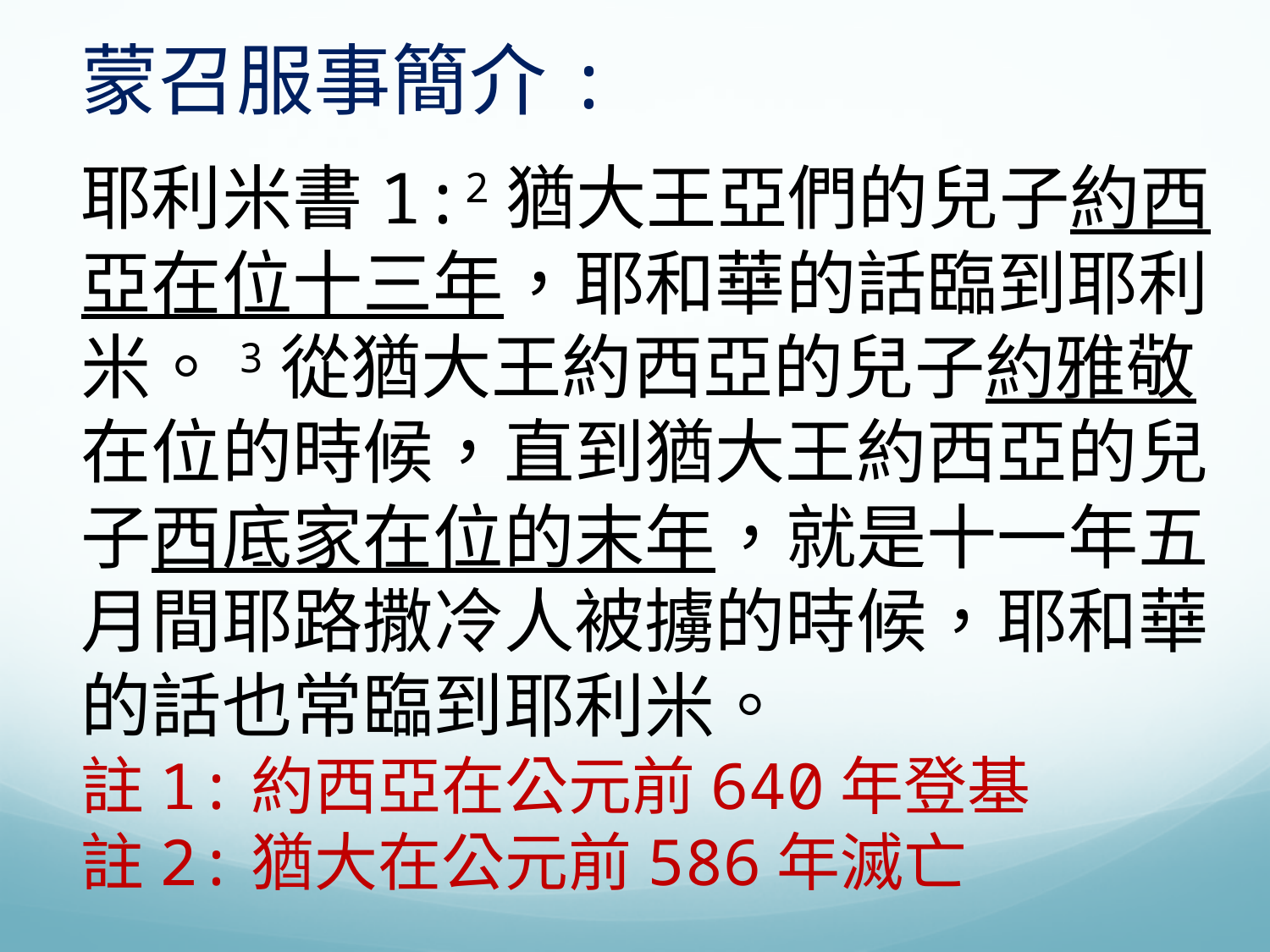

蒙召服事簡介:

耶利米書1:2猶大王亞們的兒子約西亞在位十三年，耶和華的話臨到耶利米。3從猶大王約西亞的兒子約雅敬在位的時候，直到猶大王約西亞的兒子西底家在位的末年，就是十一年五月間耶路撒冷人被擄的時候，耶和華的話也常臨到耶利米。
註1:約西亞在公元前640年登基
註2:猶大在公元前586年滅亡